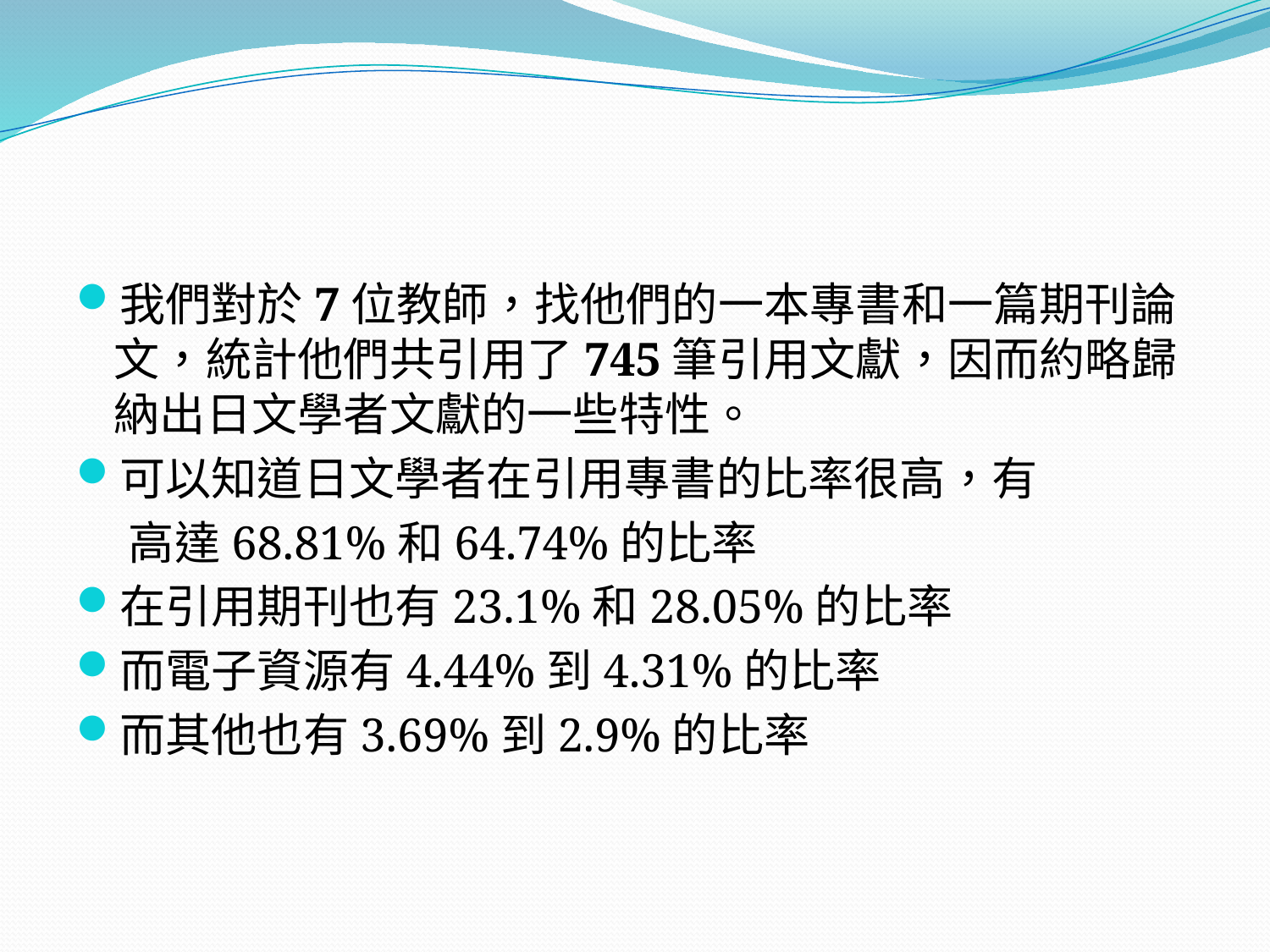

#
我們對於7位教師，找他們的一本專書和一篇期刊論文，統計他們共引用了745筆引用文獻，因而約略歸納出日文學者文獻的一些特性。
可以知道日文學者在引用專書的比率很高，有
    高達68.81%和64.74%的比率
在引用期刊也有23.1%和28.05%的比率
而電子資源有4.44%到4.31%的比率
而其他也有3.69%到2.9%的比率